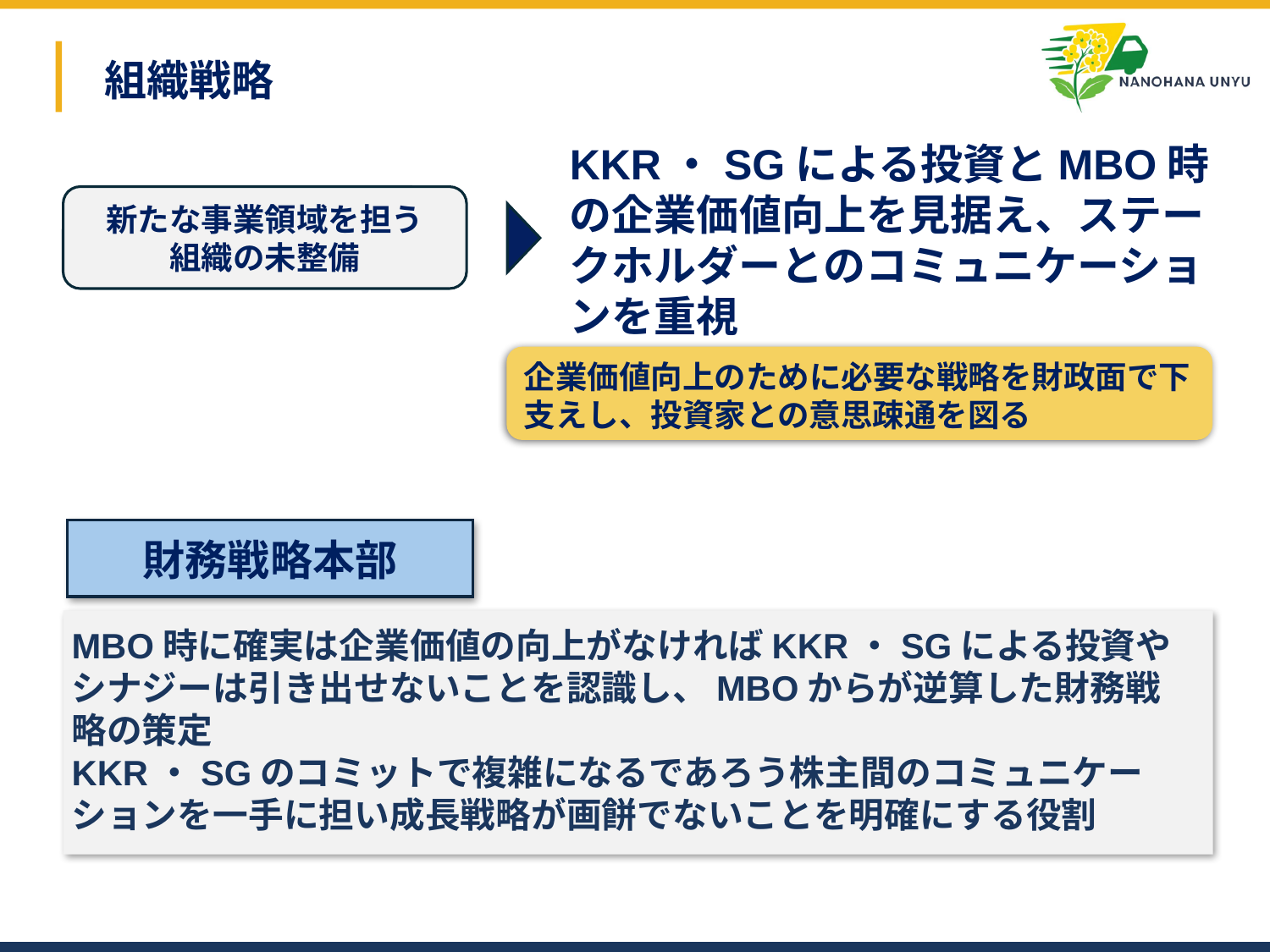

組織戦略
新たな事業領域を担う
組織の未整備
KKR・SGによる投資とMBO時の企業価値向上を見据え、ステークホルダーとのコミュニケーションを重視

企業価値向上のために必要な戦略を財政面で下支えし、投資家との意思疎通を図る
財務戦略本部

MBO時に確実は企業価値の向上がなければKKR・SGによる投資やシナジーは引き出せないことを認識し、MBOからが逆算した財務戦略の策定
KKR・SGのコミットで複雑になるであろう株主間のコミュニケーションを一手に担い成長戦略が画餅でないことを明確にする役割